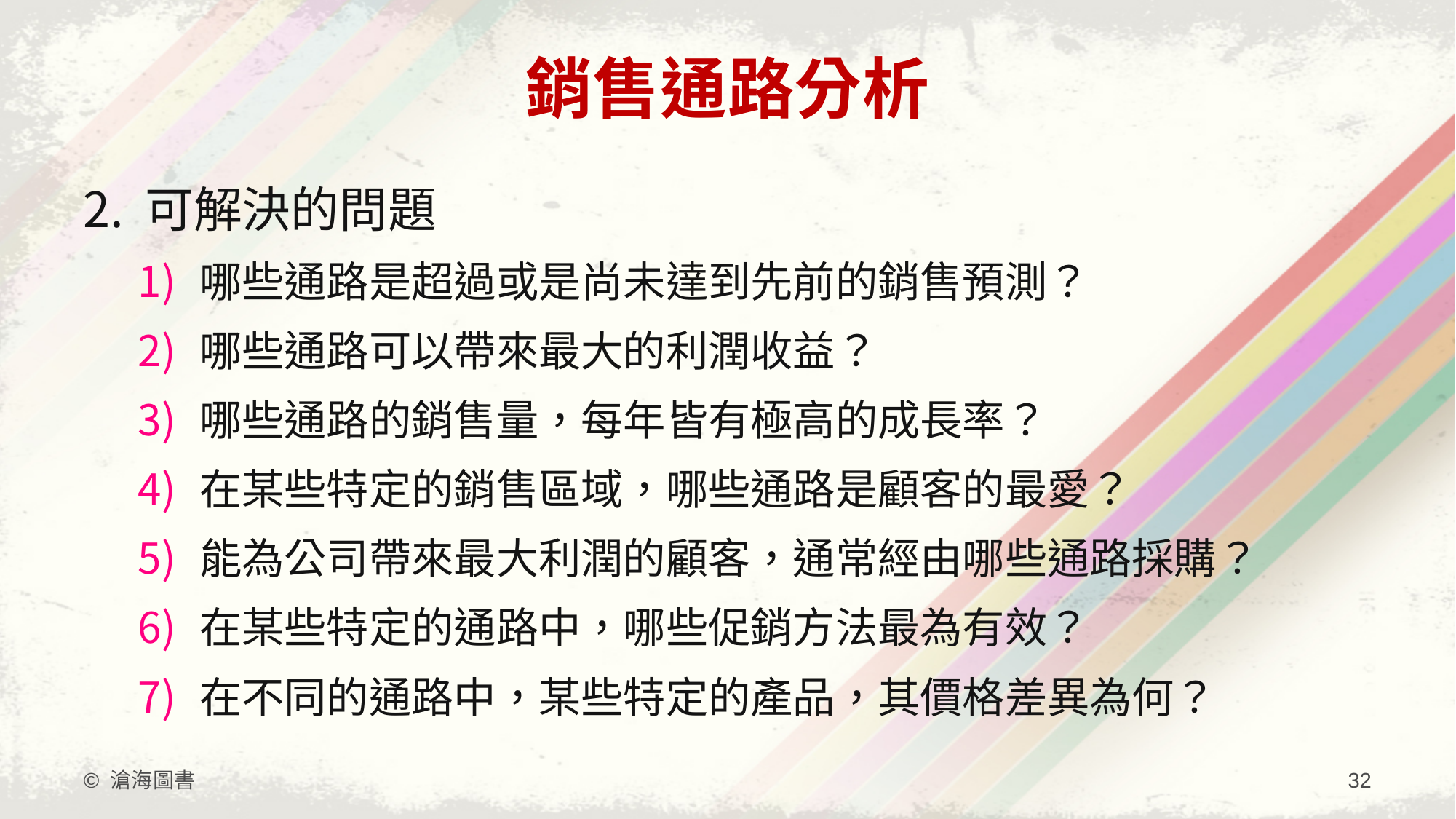

# 銷售通路分析
可解決的問題
哪些通路是超過或是尚未達到先前的銷售預測？
哪些通路可以帶來最大的利潤收益？
哪些通路的銷售量，每年皆有極高的成長率？
在某些特定的銷售區域，哪些通路是顧客的最愛？
能為公司帶來最大利潤的顧客，通常經由哪些通路採購？
在某些特定的通路中，哪些促銷方法最為有效？
在不同的通路中，某些特定的產品，其價格差異為何？
© 滄海圖書
32